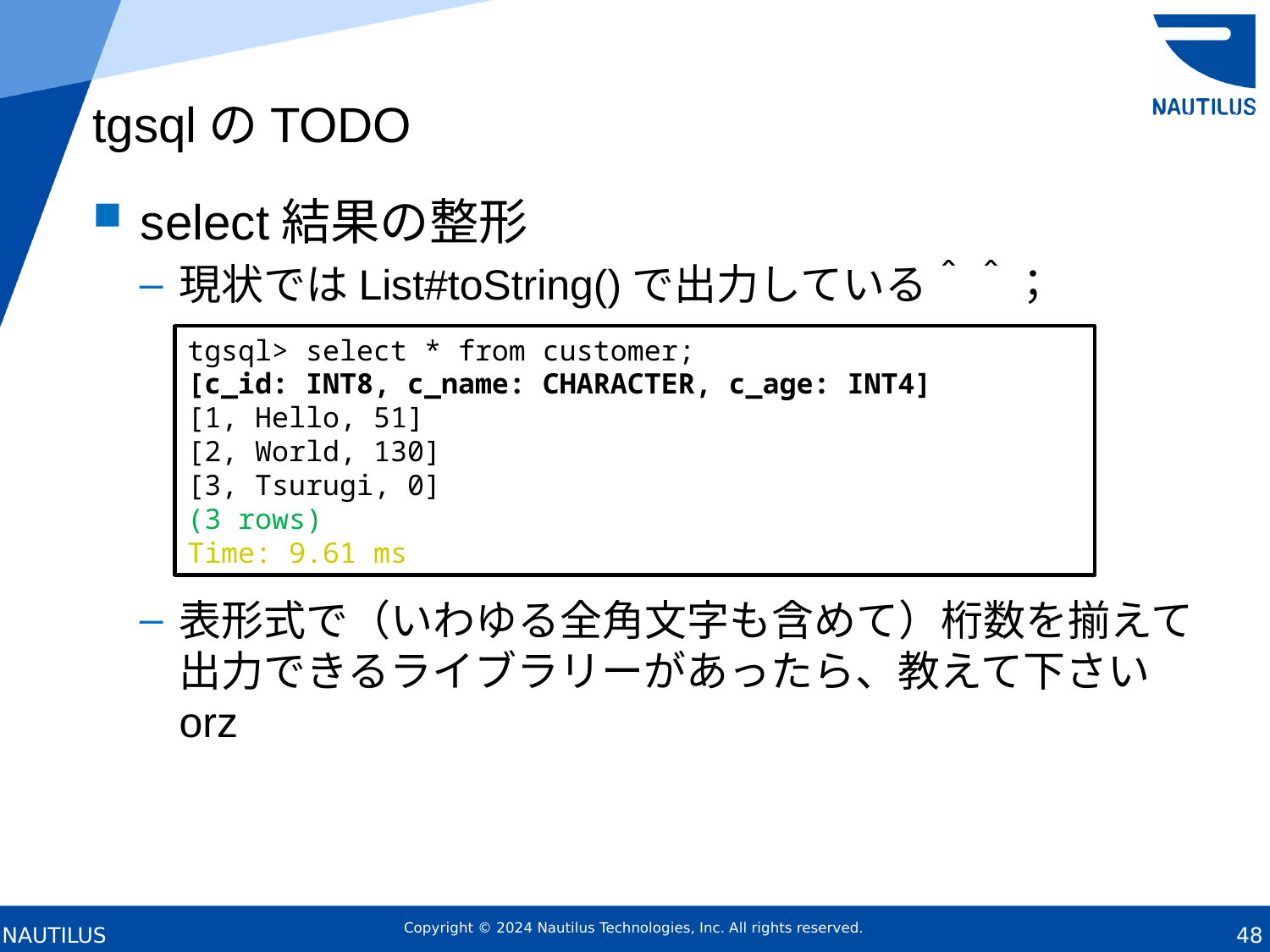

# tgsqlのTODO
select結果の整形
現状ではList#toString()で出力している＾＾；

表形式で（いわゆる全角文字も含めて）桁数を揃えて出力できるライブラリーがあったら、教えて下さいorz

tgsql> select * from customer;
[c_id: INT8, c_name: CHARACTER, c_age: INT4]
[1, Hello, 51]
[2, World, 130]
[3, Tsurugi, 0]
(3 rows)
Time: 9.61 ms